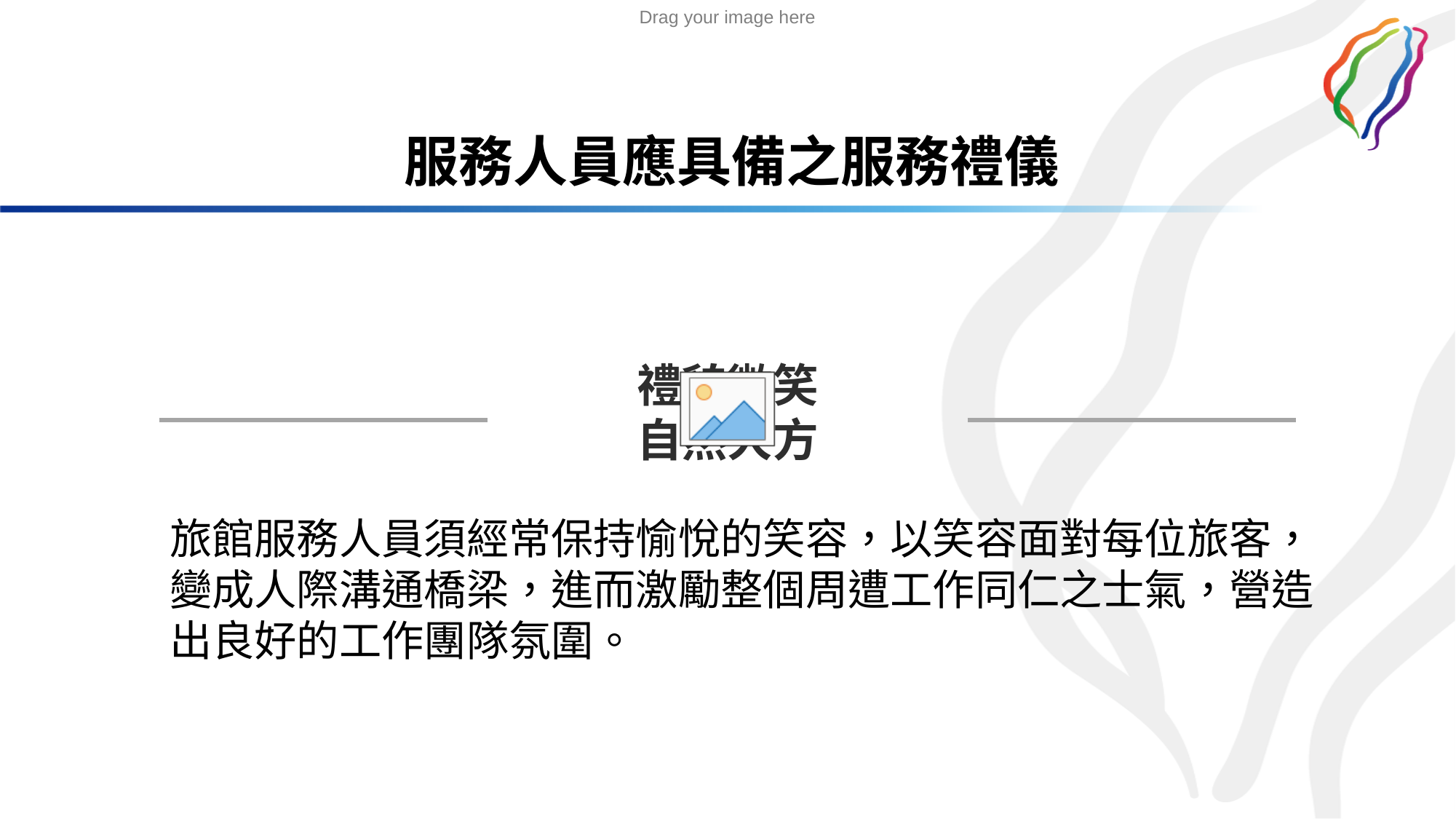

服務人員應具備之服務禮儀

禮貌微笑
自然大方

旅館服務人員須經常保持愉悅的笑容，以笑容面對每位旅客，變成人際溝通橋梁，進而激勵整個周遭工作同仁之士氣，營造出良好的工作團隊氛圍。